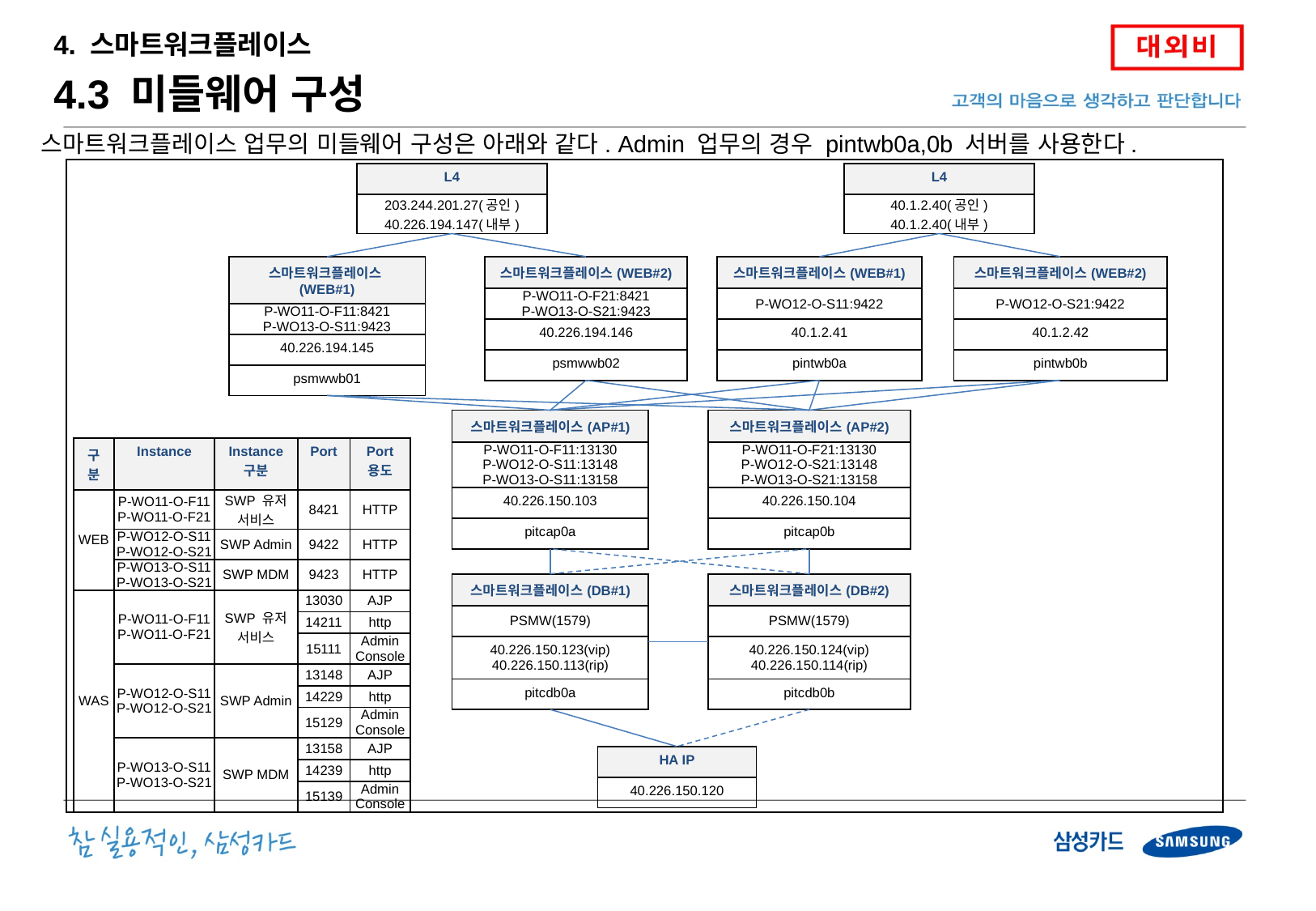

4. 스마트워크플레이스
4.3 미들웨어 구성
스마트워크플레이스 업무의 미들웨어 구성은 아래와 같다. Admin 업무의 경우 pintwb0a,0b 서버를 사용한다.

| L4 |
| --- |
| 203.244.201.27(공인) 40.226.194.147(내부) |
| L4 |
| --- |
| 40.1.2.40(공인) 40.1.2.40(내부) |
| 스마트워크플레이스(WEB#1) |
| --- |
| P-WO11-O-F11:8421 P-WO13-O-S11:9423 |
| 40.226.194.145 |
| psmwwb01 |
| 스마트워크플레이스(WEB#2) |
| --- |
| P-WO11-O-F21:8421 P-WO13-O-S21:9423 |
| 40.226.194.146 |
| psmwwb02 |
| 스마트워크플레이스(WEB#1) |
| --- |
| P-WO12-O-S11:9422 |
| 40.1.2.41 |
| pintwb0a |
| 스마트워크플레이스(WEB#2) |
| --- |
| P-WO12-O-S21:9422 |
| 40.1.2.42 |
| pintwb0b |
| 스마트워크플레이스(AP#1) |
| --- |
| P-WO11-O-F11:13130 P-WO12-O-S11:13148 P-WO13-O-S11:13158 |
| 40.226.150.103 |
| pitcap0a |
| 스마트워크플레이스(AP#2) |
| --- |
| P-WO11-O-F21:13130 P-WO12-O-S21:13148 P-WO13-O-S21:13158 |
| 40.226.150.104 |
| pitcap0b |
| 구분 | Instance | Instance 구분 | Port | Port 용도 |
| --- | --- | --- | --- | --- |
| WEB | P-WO11-O-F11 P-WO11-O-F21 | SWP 유저 서비스 | 8421 | HTTP |
|  | P-WO12-O-S11 P-WO12-O-S21 | SWP Admin | 9422 | HTTP |
|  | P-WO13-O-S11 P-WO13-O-S21 | SWP MDM | 9423 | HTTP |
| WAS | P-WO11-O-F11 P-WO11-O-F21 | SWP 유저 서비스 | 13030 | AJP |
|  |  |  | 14211 | http |
|  |  |  | 15111 | Admin Console |
|  | P-WO12-O-S11 P-WO12-O-S21 | SWP Admin | 13148 | AJP |
|  |  |  | 14229 | http |
|  |  |  | 15129 | Admin Console |
|  | P-WO13-O-S11 P-WO13-O-S21 | SWP MDM | 13158 | AJP |
|  |  |  | 14239 | http |
|  |  |  | 15139 | Admin Console |
| 스마트워크플레이스(DB#1) |
| --- |
| PSMW(1579) |
| 40.226.150.123(vip) 40.226.150.113(rip) |
| pitcdb0a |
| 스마트워크플레이스(DB#2) |
| --- |
| PSMW(1579) |
| 40.226.150.124(vip) 40.226.150.114(rip) |
| pitcdb0b |
| HA IP |
| --- |
| 40.226.150.120 |